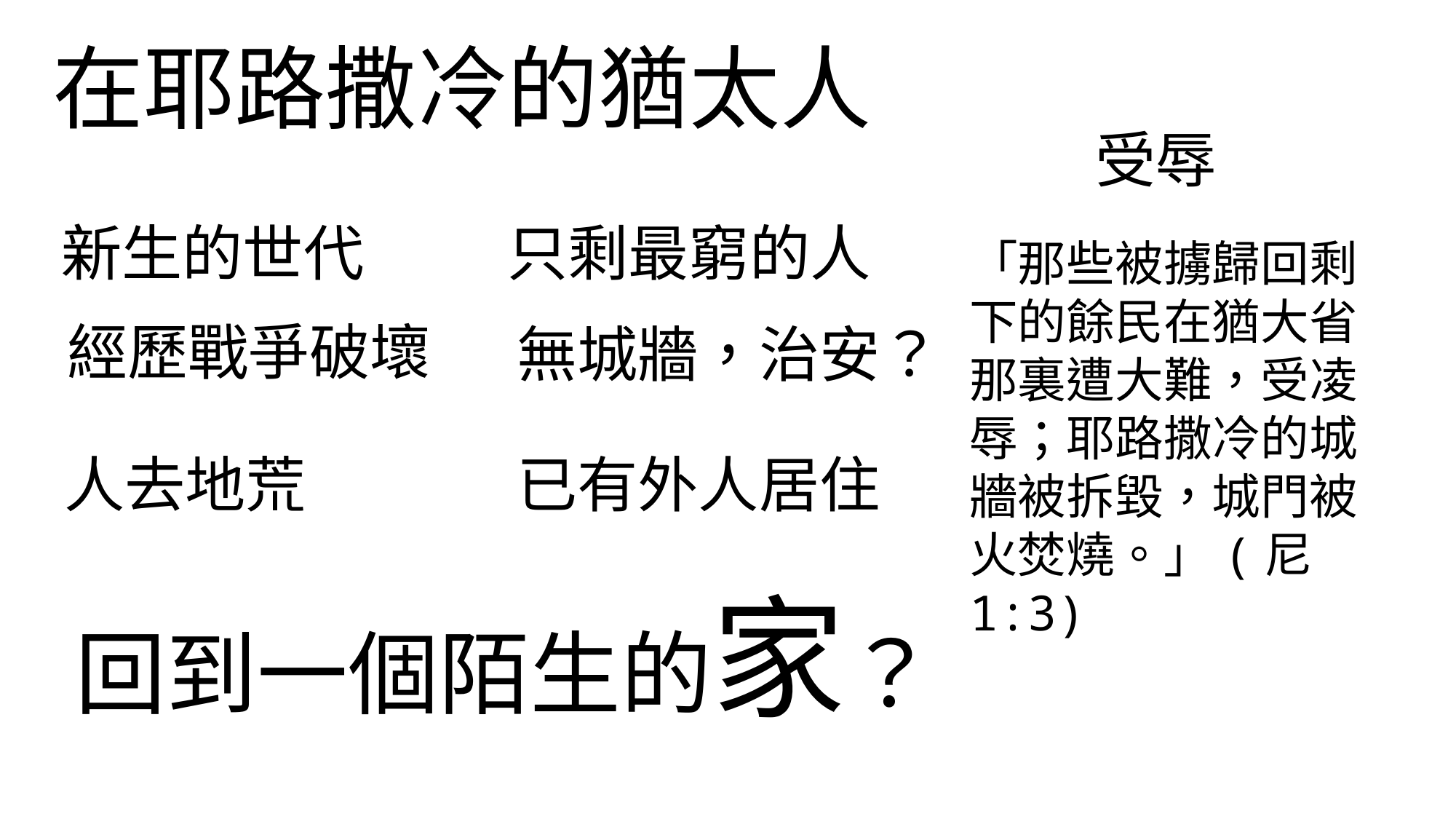

在耶路撒冷的猶太人
受辱
新生的世代
只剩最窮的人
「那些被擄歸回剩下的餘民在猶大省那裏遭大難，受凌辱；耶路撒冷的城牆被拆毀，城門被火焚燒。」(尼1:3)
經歷戰爭破壞
無城牆，治安？
人去地荒
已有外人居住
回到一個陌生的家？